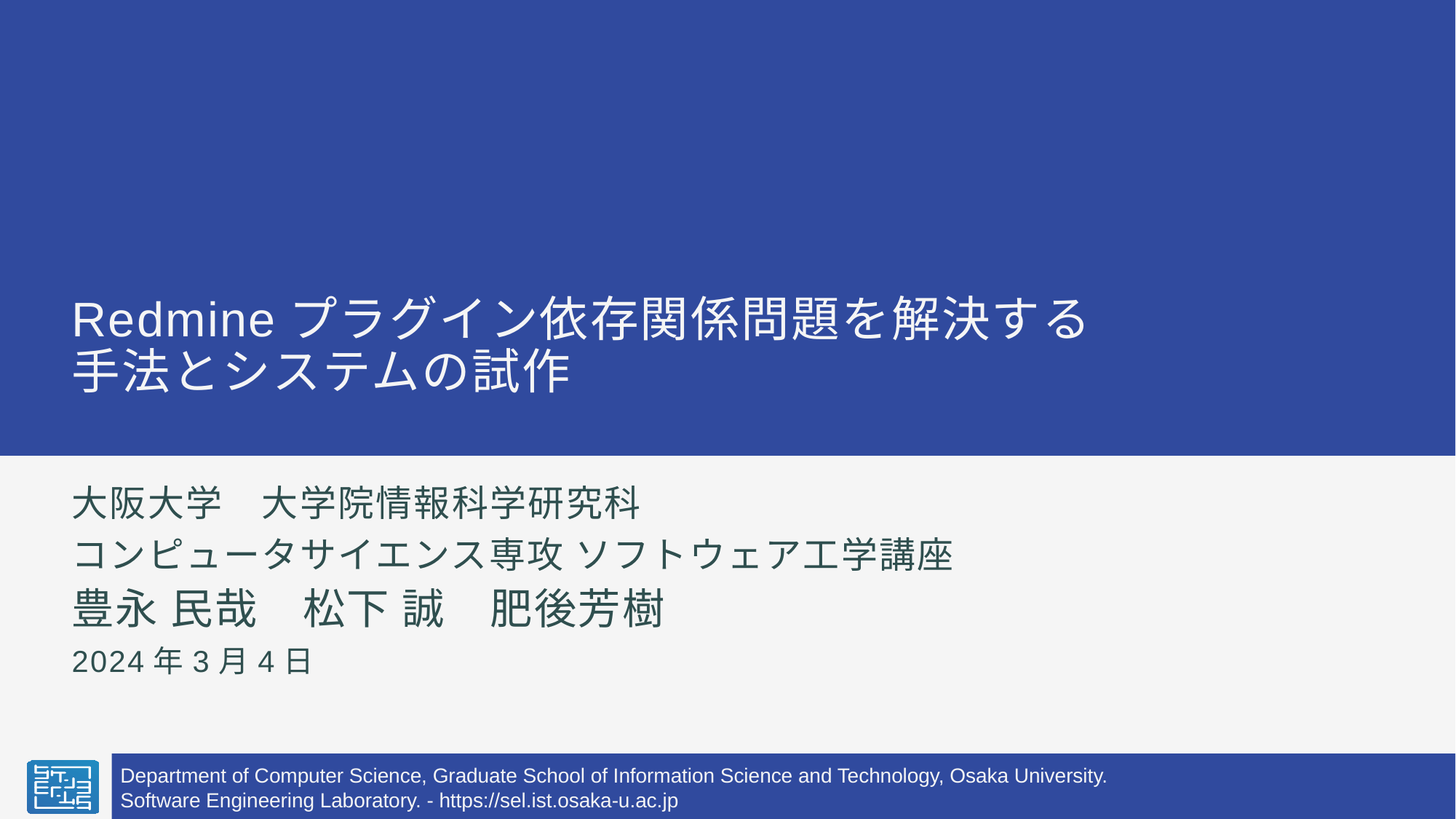

# Redmineプラグイン依存関係問題を解決する 手法とシステムの試作
大阪大学　大学院情報科学研究科
コンピュータサイエンス専攻 ソフトウェア工学講座
豊永 民哉　松下 誠　肥後芳樹
2024年3月4日